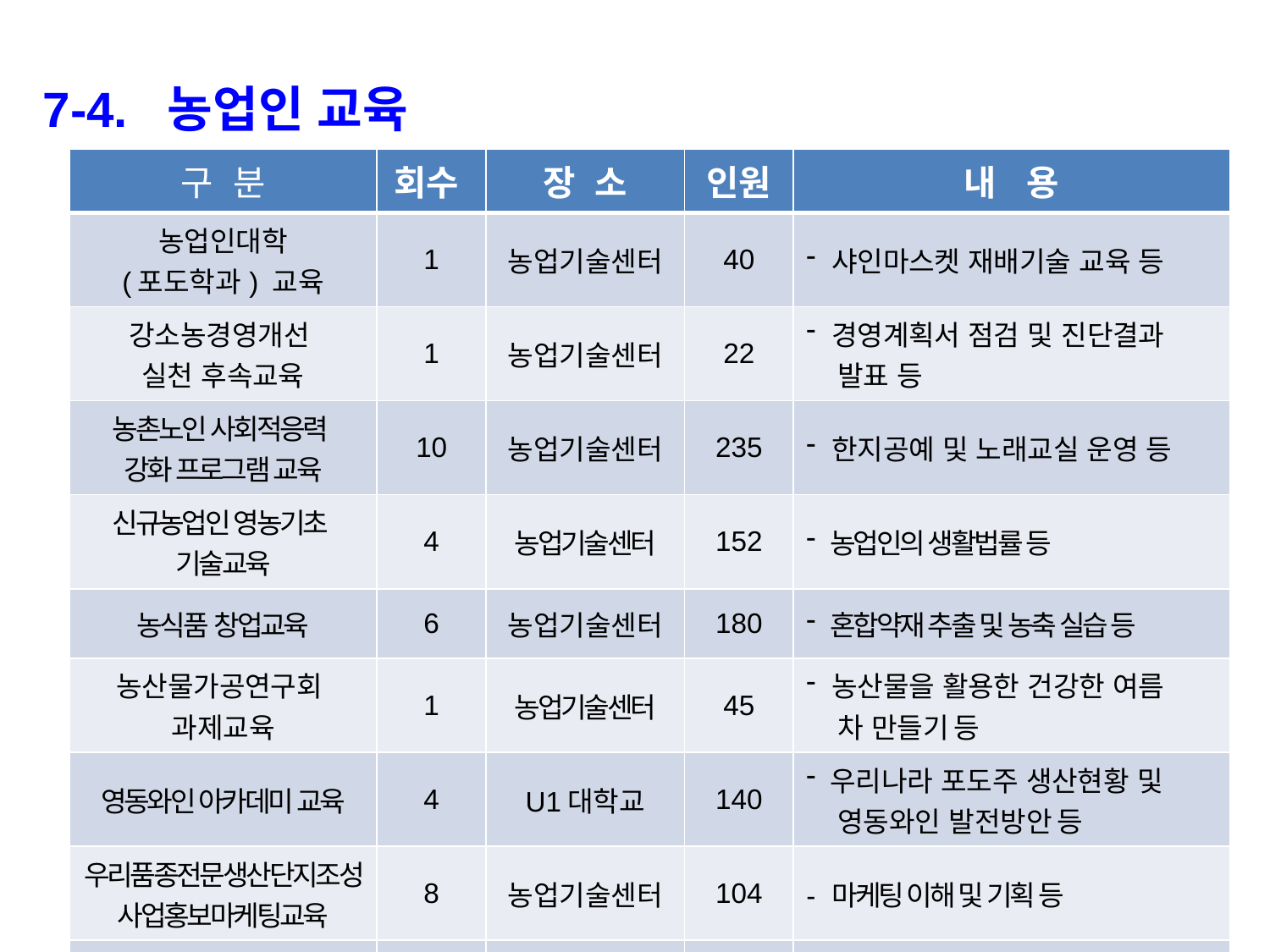

7-4.  농업인 교육

| 구 분 | 회수 | 장 소 | 인원 | 내 용 |
| --- | --- | --- | --- | --- |
| 농업인대학 (포도학과) 교육 | 1 | 농업기술센터 | 40 | 샤인마스켓 재배기술 교육 등 |
| 강소농경영개선 실천 후속교육 | 1 | 농업기술센터 | 22 | 경영계획서 점검 및 진단결과 발표 등 |
| 농촌노인 사회적응력 강화 프로그램 교육 | 10 | 농업기술센터 | 235 | 한지공예 및 노래교실 운영 등 |
| 신규농업인 영농기초 기술교육 | 4 | 농업기술센터 | 152 | 농업인의 생활법률 등 |
| 농식품 창업교육 | 6 | 농업기술센터 | 180 | 혼합약재 추출 및 농축 실습 등 |
| 농산물가공연구회 과제교육 | 1 | 농업기술센터 | 45 | 농산물을 활용한 건강한 여름 차 만들기 등 |
| 영동와인 아카데미 교육 | 4 | U1대학교 | 140 | 우리나라 포도주 생산현황 및 영동와인 발전방안 등 |
| 우리품종전문생산단지조성사업홍보마케팅교육 | 8 | 농업기술센터 | 104 | - 마케팅 이해 및 기획 등 |
| 계 | 35회 |  | 918명 |  |